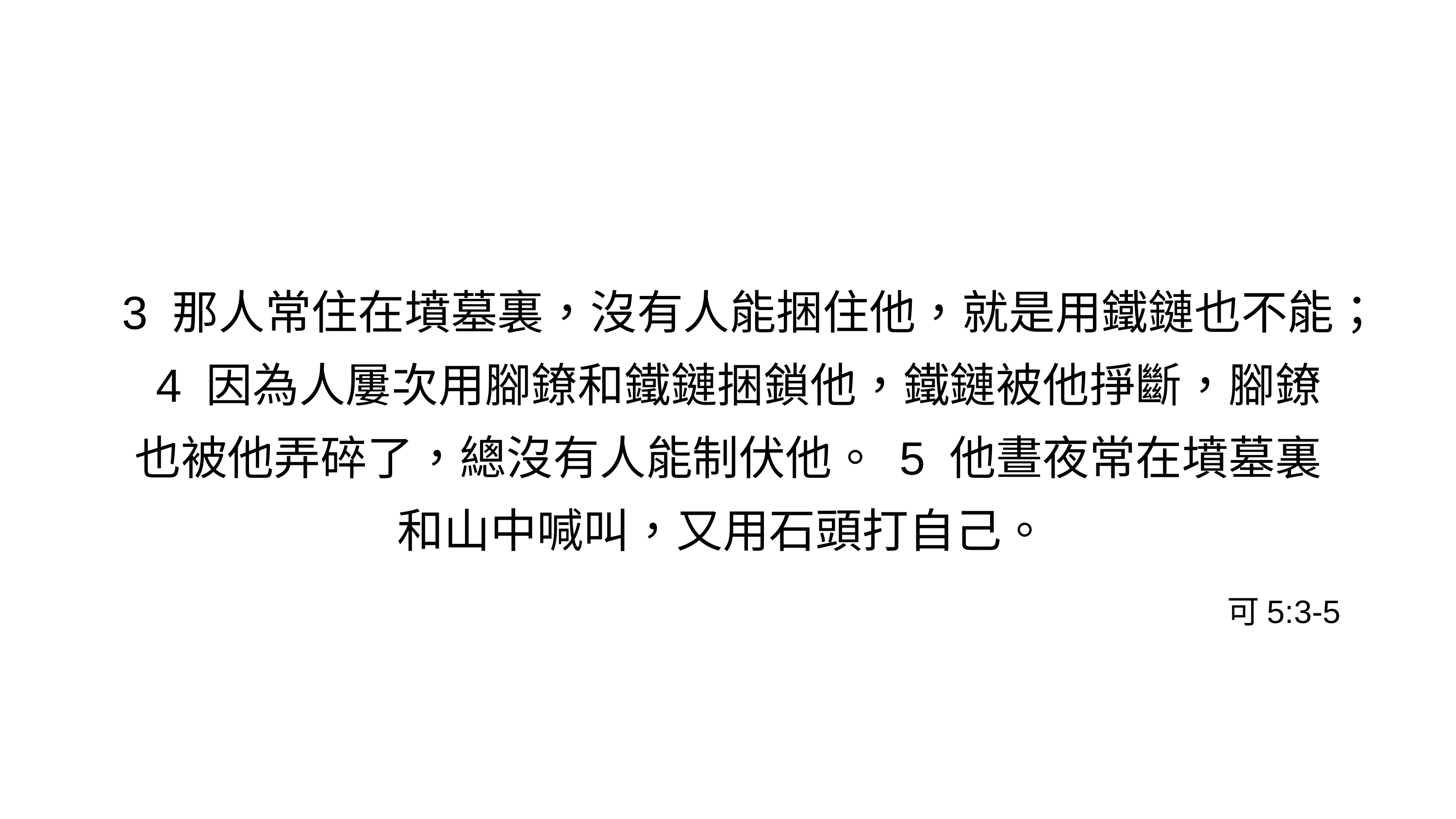

3 那人常住在墳墓裏，沒有人能捆住他，就是用鐵鏈也不能； 4 因為人屢次用腳鐐和鐵鏈捆鎖他，鐵鏈被他掙斷，腳鐐也被他弄碎了，總沒有人能制伏他。 5 他晝夜常在墳墓裏和山中喊叫，又用石頭打自己。
可5:3-5